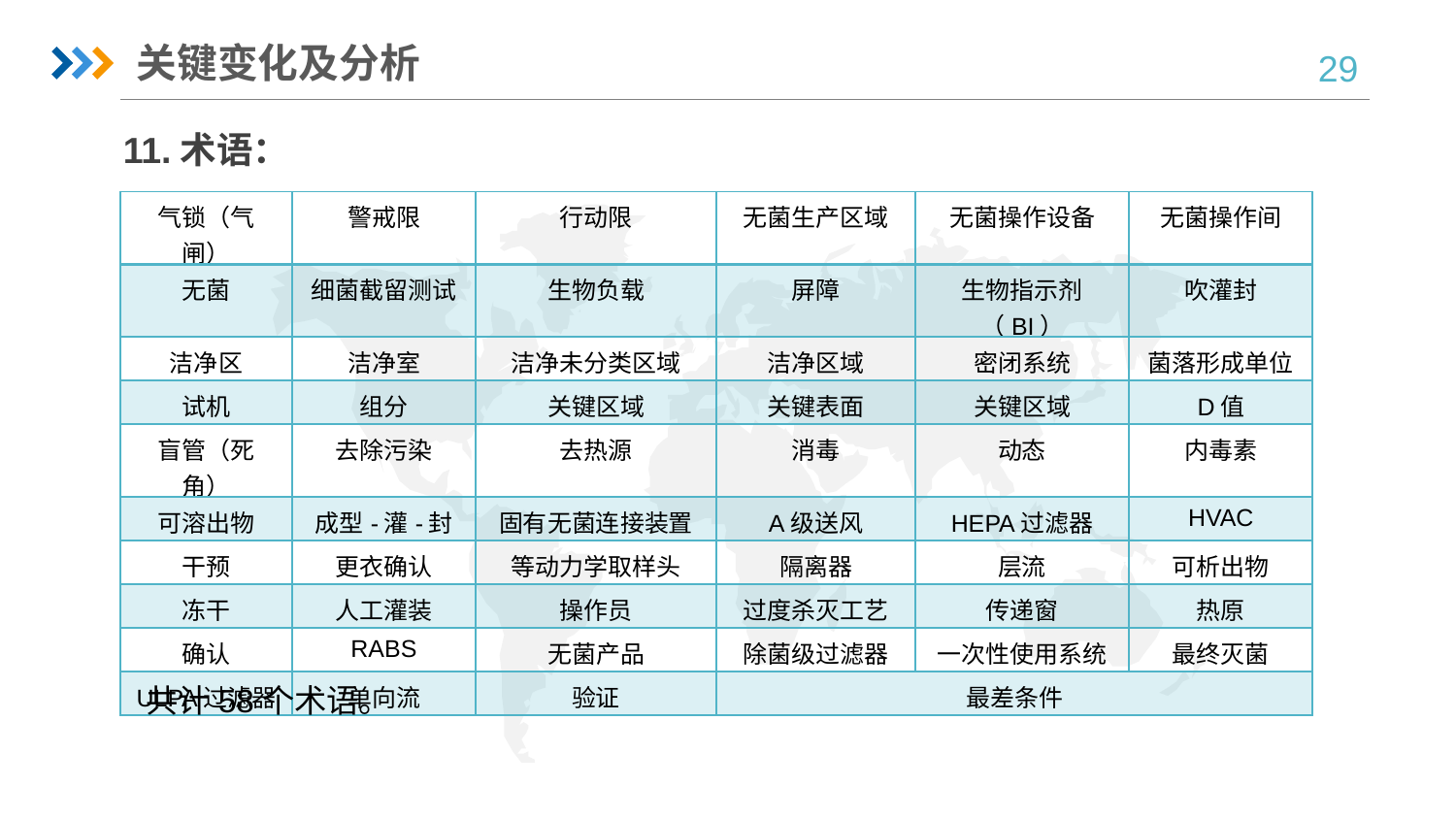

关键变化及分析
11.术语：

| 气锁（气闸） | 警戒限 | 行动限 | 无菌生产区域 | 无菌操作设备 | 无菌操作间 |
| --- | --- | --- | --- | --- | --- |
| 无菌 | 细菌截留测试 | 生物负载 | 屏障 | 生物指示剂（BI） | 吹灌封 |
| 洁净区 | 洁净室 | 洁净未分类区域 | 洁净区域 | 密闭系统 | 菌落形成单位 |
| 试机 | 组分 | 关键区域 | 关键表面 | 关键区域 | D值 |
| 盲管（死角） | 去除污染 | 去热源 | 消毒 | 动态 | 内毒素 |
| 可溶出物 | 成型-灌-封 | 固有无菌连接装置 | A级送风 | HEPA过滤器 | HVAC |
| 干预 | 更衣确认 | 等动力学取样头 | 隔离器 | 层流 | 可析出物 |
| 冻干 | 人工灌装 | 操作员 | 过度杀灭工艺 | 传递窗 | 热原 |
| 确认 | RABS | 无菌产品 | 除菌级过滤器 | 一次性使用系统 | 最终灭菌 |
| ULPA过滤器 | 单向流 | 验证 | 最差条件 |  |  |

共计58个术语。